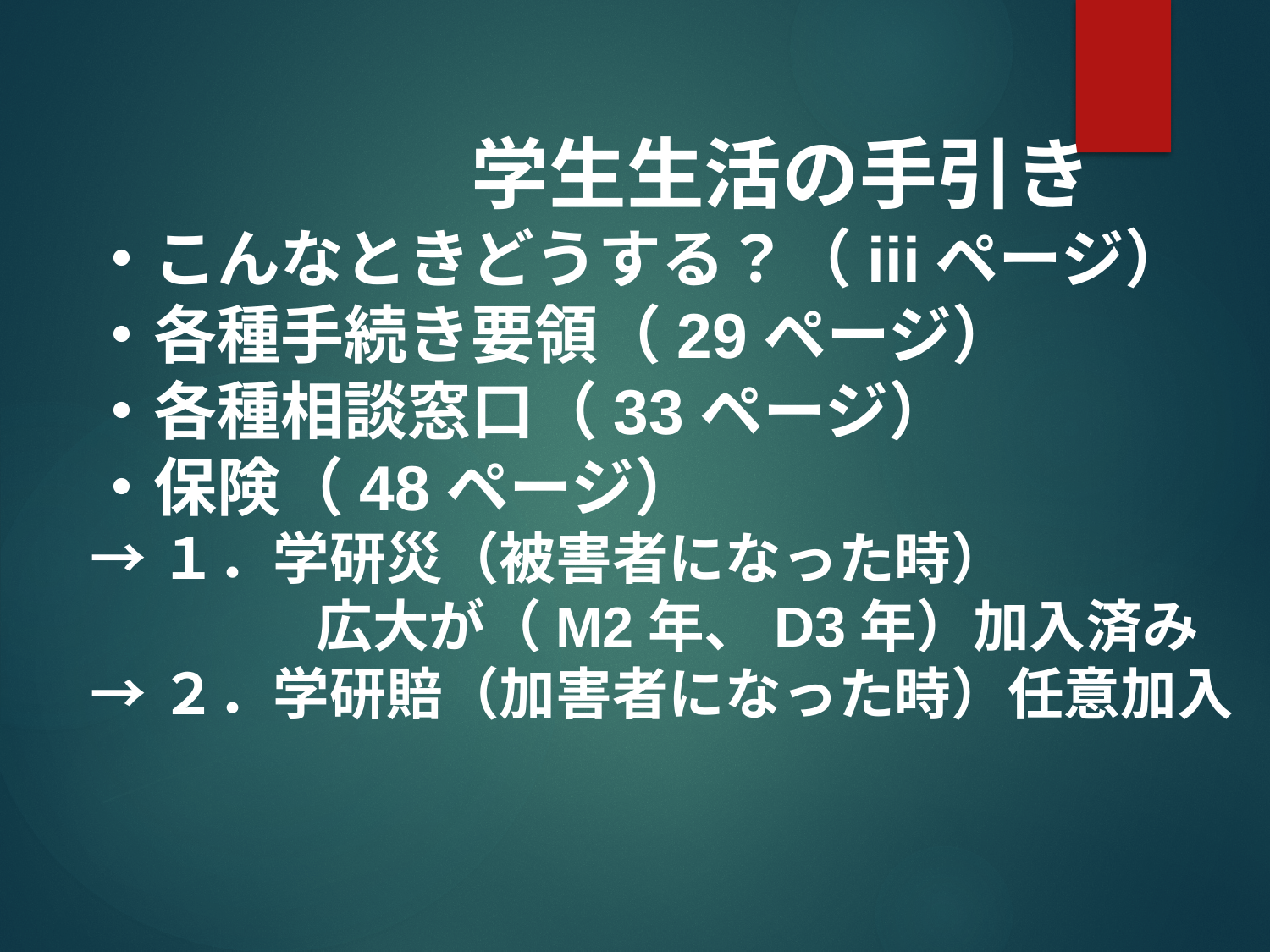

学生生活の手引き
・こんなときどうする？（iiiページ）
・各種手続き要領（29ページ）
・各種相談窓口（33ページ）
・保険（48ページ）
→１．学研災（被害者になった時）
　　　　広大が（M2年、D3年）加入済み
→２．学研賠（加害者になった時）任意加入